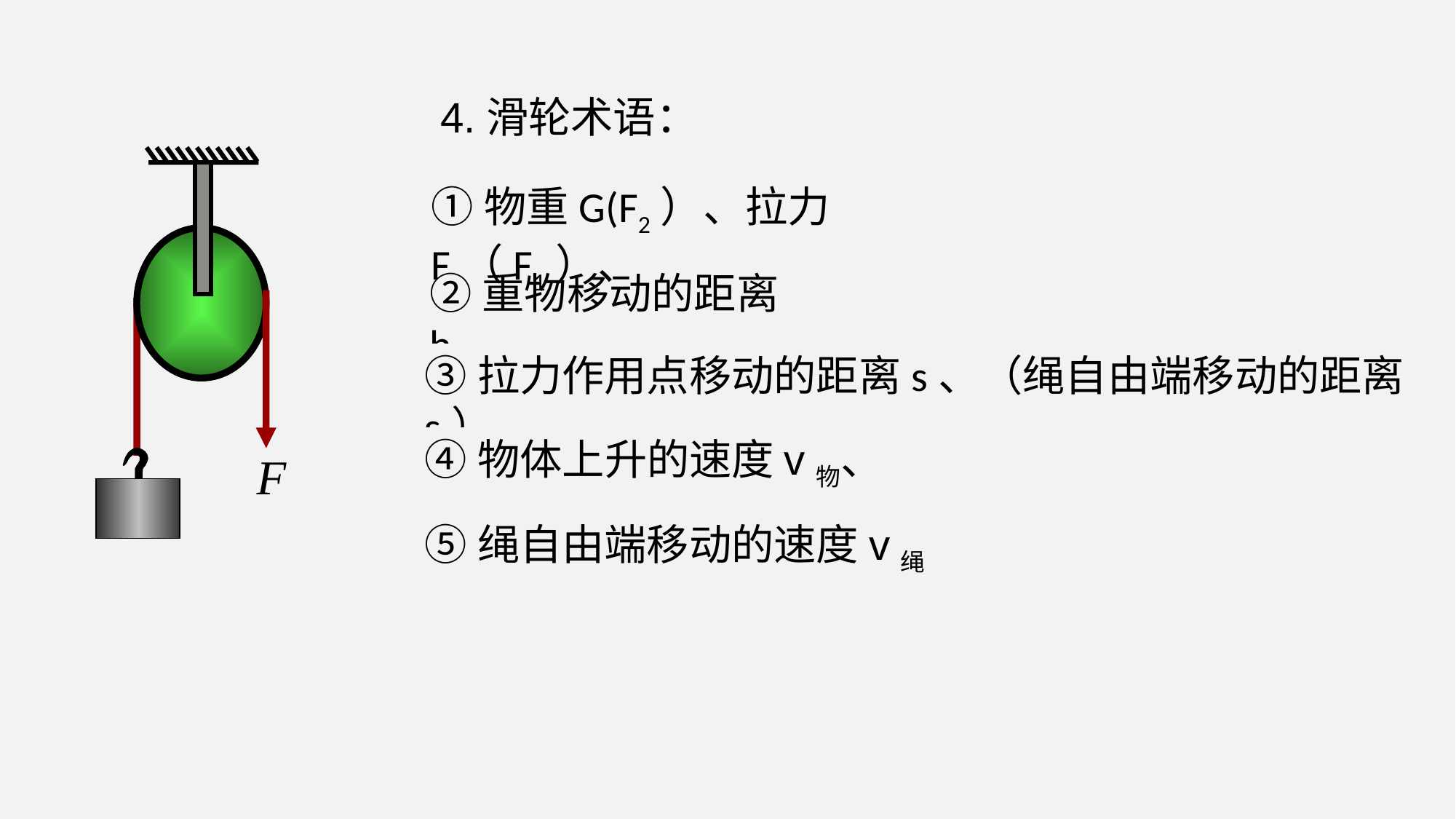

4.滑轮术语：

F

①物重G(F2）、拉力F（F1）、
②重物移动的距离h、
③拉力作用点移动的距离s、（绳自由端移动的距离s）
④物体上升的速度v物、
⑤绳自由端移动的速度v绳